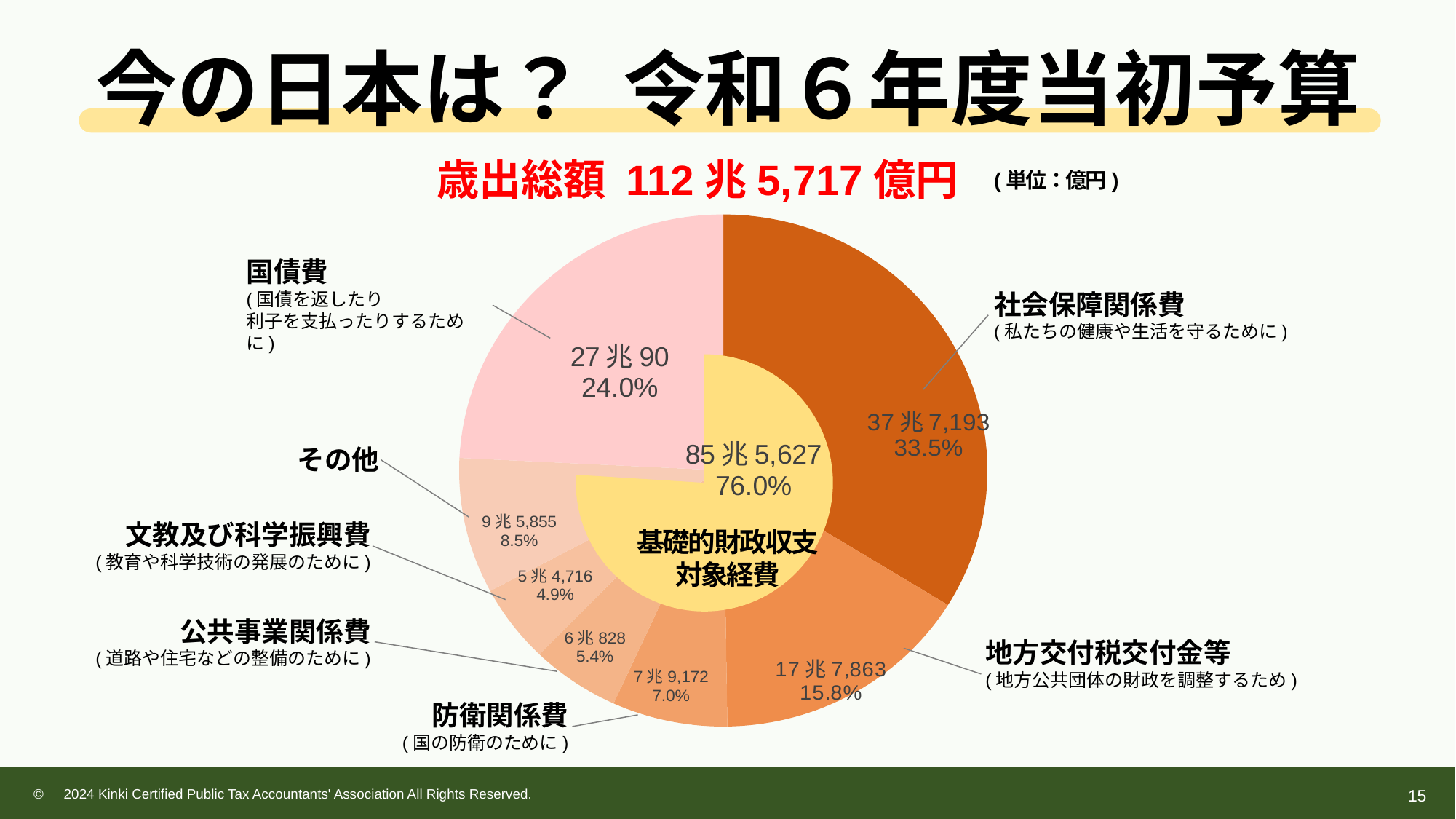

今の日本は？　令和６年度当初予算

歳出総額 112兆5,717億円
(単位：億円)

### Chart

| Category | 歳出(外側) |
|---|---|
| 37兆7,193 | 0.335 |
| 17兆7,863 | 0.158 |
| 7兆9,172 | 0.07 |
| 6兆828 | 0.054 |
| 5兆4,716 | 0.049 |
| 9兆5,855 | 0.085 |
| 27兆90 | 0.24 |
国債費
(国債を返したり
利子を支払ったりするために)
社会保障関係費
(私たちの健康や生活を守るために)

### Chart

| Category | 歳出(内側) |
|---|---|
| 85兆5,627 | 0.76 |
| 27兆90 | 0.24 |
 その他

 文教及び科学振興費
(教育や科学技術の発展のために)
基礎的財政収支
対象経費
 公共事業関係費
(道路や住宅などの整備のために)
地方交付税交付金等
(地方公共団体の財政を調整するため)

防衛関係費
(国の防衛のために)

©　2024 Kinki Certified Public Tax Accountants' Association All Rights Reserved.
15